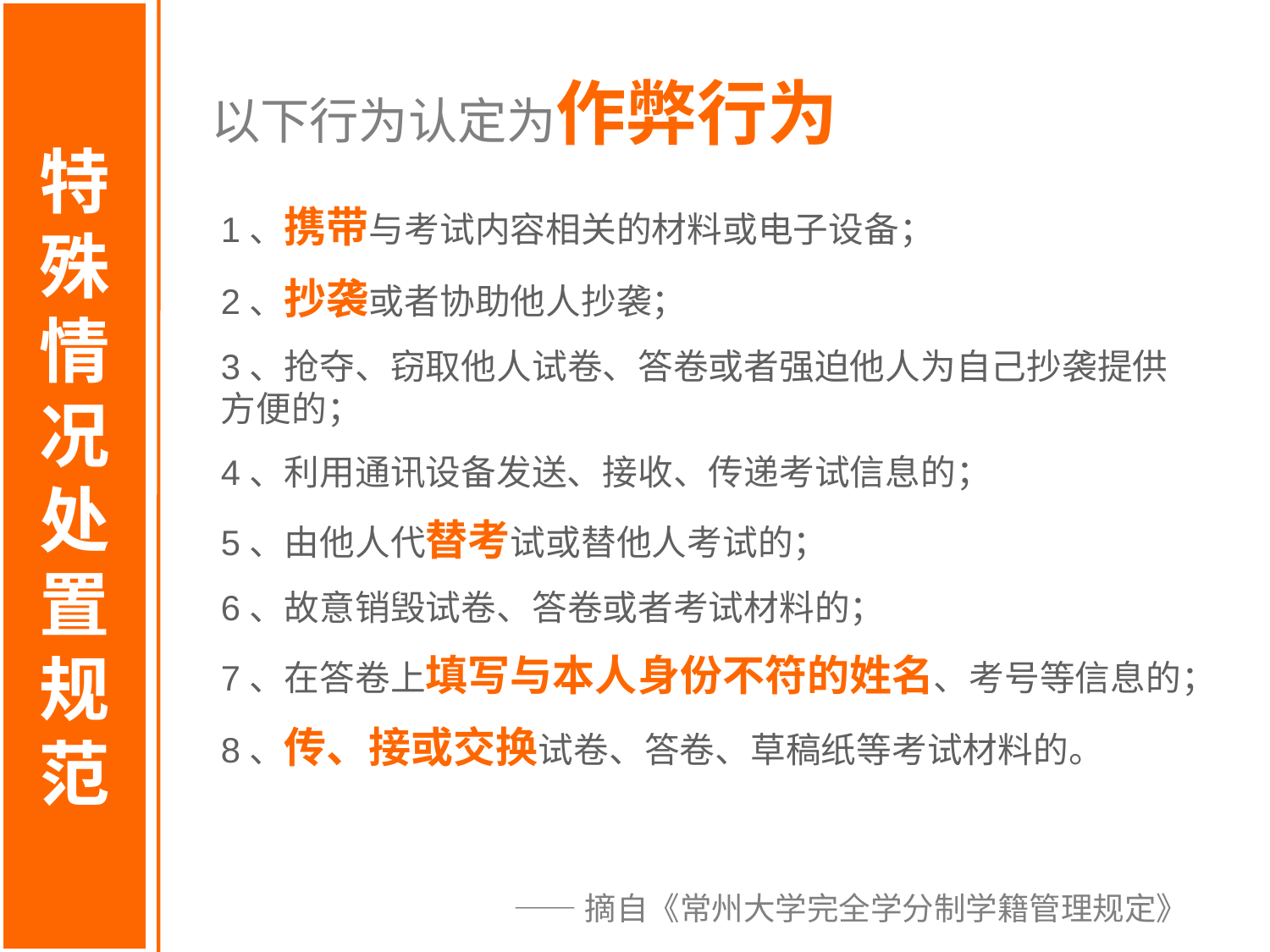

特殊情况处置规范
以下行为认定为作弊行为
1、携带与考试内容相关的材料或电子设备；
2、抄袭或者协助他人抄袭；
3、抢夺、窃取他人试卷、答卷或者强迫他人为自己抄袭提供方便的；
4、利用通讯设备发送、接收、传递考试信息的；
5、由他人代替考试或替他人考试的；
6、故意销毁试卷、答卷或者考试材料的；
7、在答卷上填写与本人身份不符的姓名、考号等信息的；
8、传、接或交换试卷、答卷、草稿纸等考试材料的。
——摘自《常州大学完全学分制学籍管理规定》